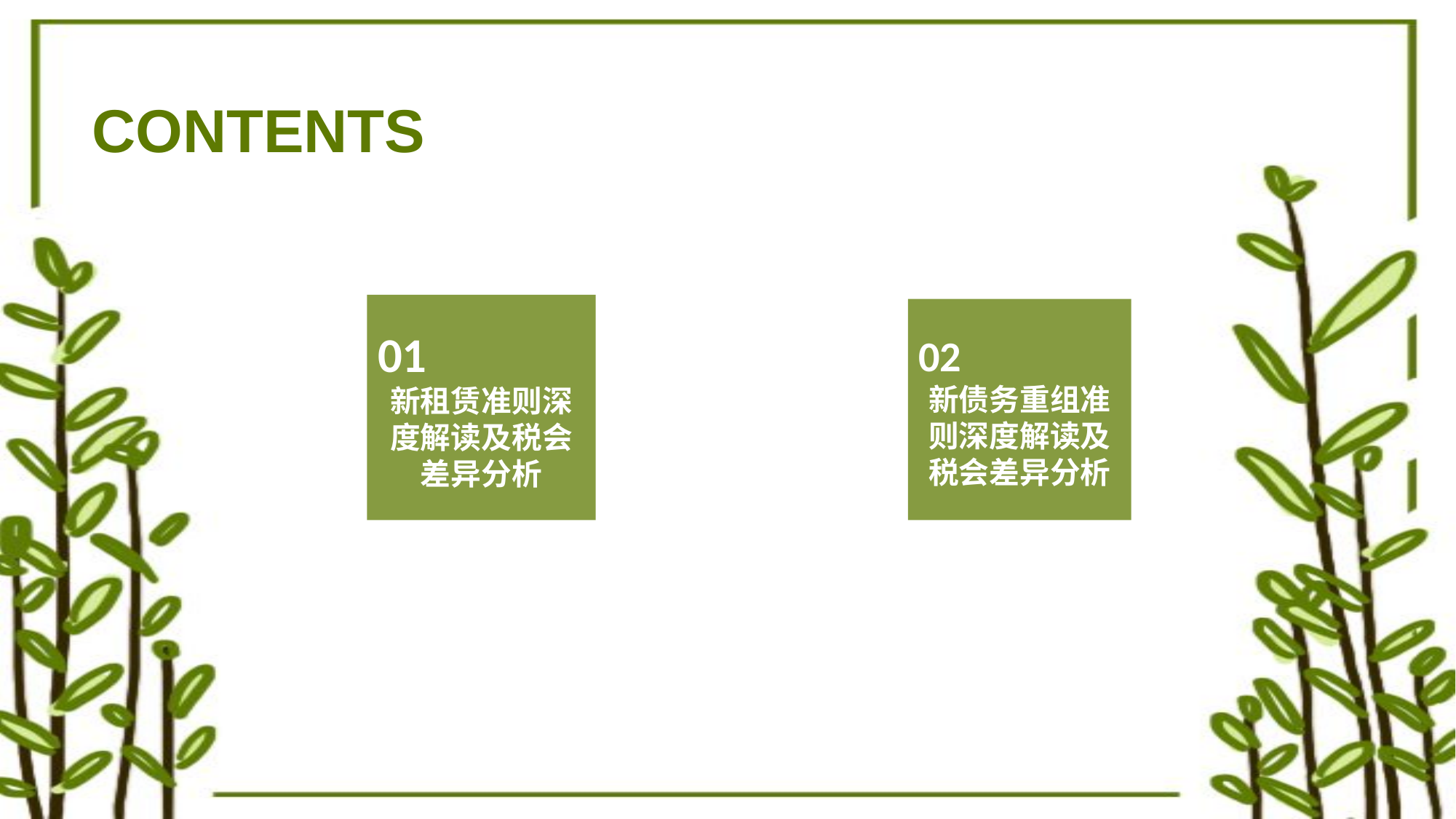

CONTENTS
01
新租赁准则深度解读及税会差异分析
02
新债务重组准则深度解读及税会差异分析